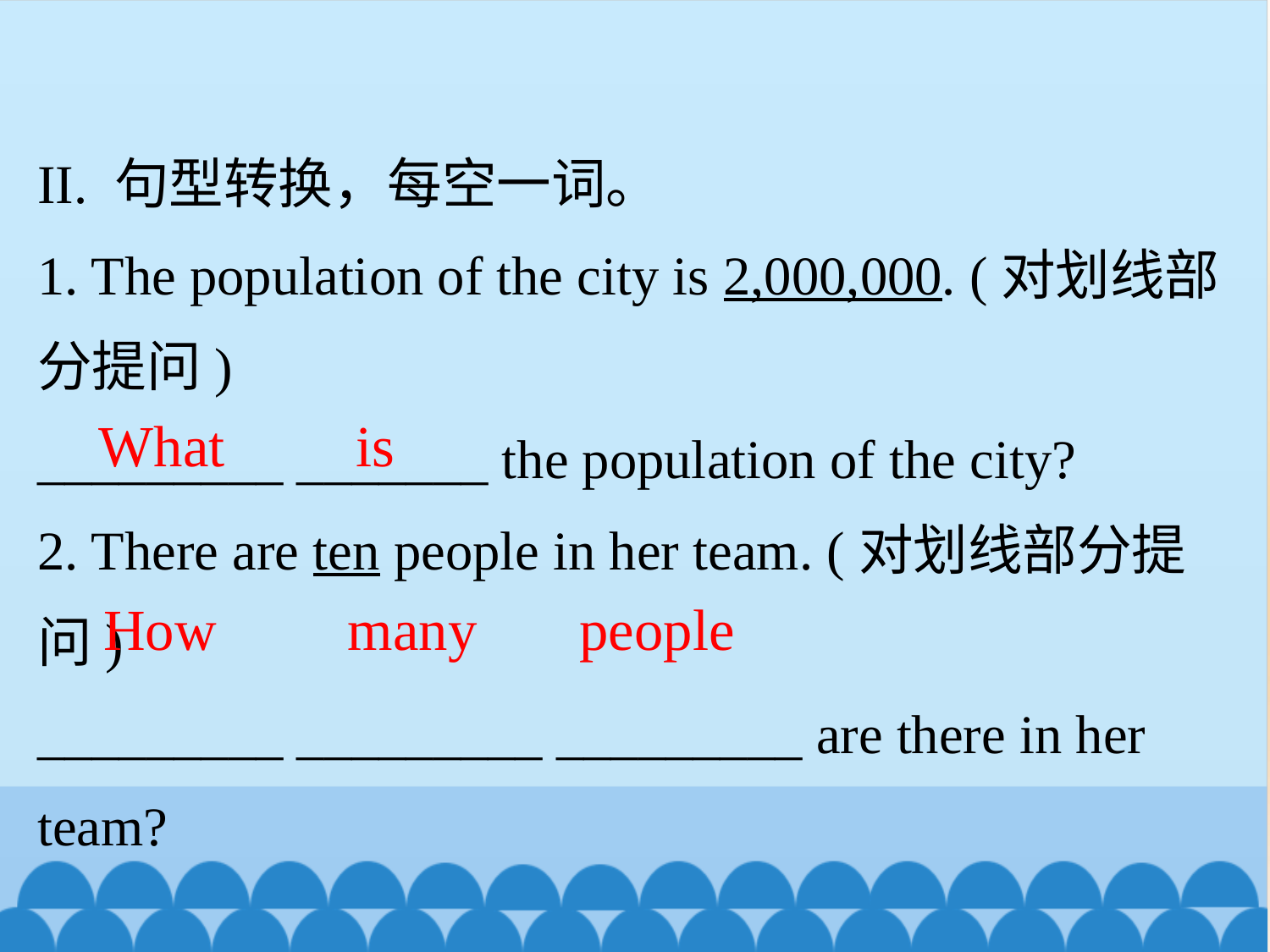

II. 句型转换，每空一词。
1. The population of the city is 2,000,000. (对划线部分提问)
_________ _______ the population of the city?
2. There are ten people in her team. (对划线部分提问)
_________ _________ _________ are there in her team?
What         is
How         many       people